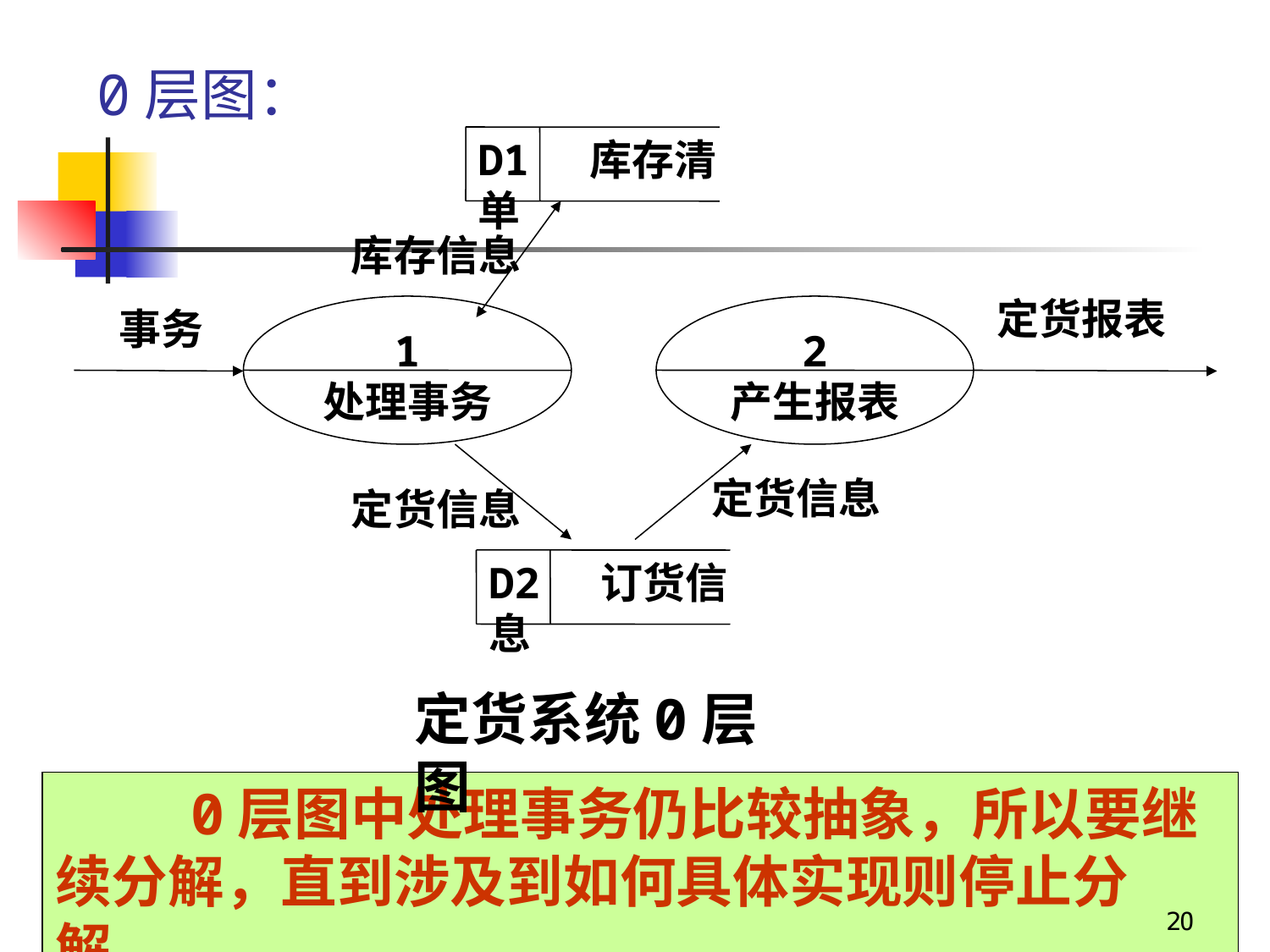

# 0层图：

D1  库存清单

库存信息
定货报表
事务
1
处理事务
2
产生报表

定货信息
定货信息

D2  订货信息

定货系统0层图
    0层图中处理事务仍比较抽象，所以要继续分解，直到涉及到如何具体实现则停止分解。
20